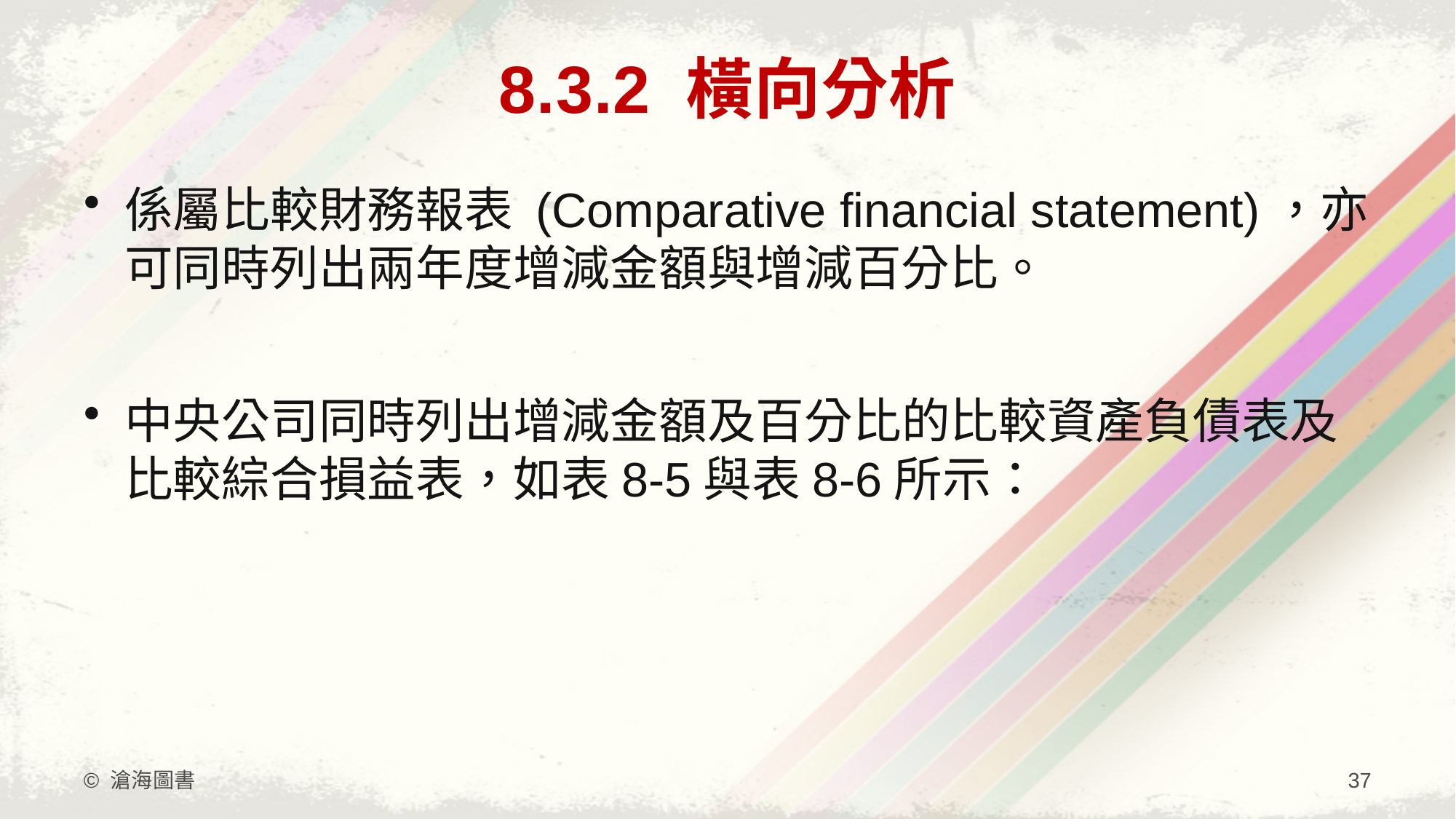

# 8.3.2 橫向分析
係屬比較財務報表 (Comparative financial statement)，亦可同時列出兩年度增減金額與增減百分比。

中央公司同時列出增減金額及百分比的比較資產負債表及比較綜合損益表，如表8-5與表8-6所示：

© 滄海圖書
37